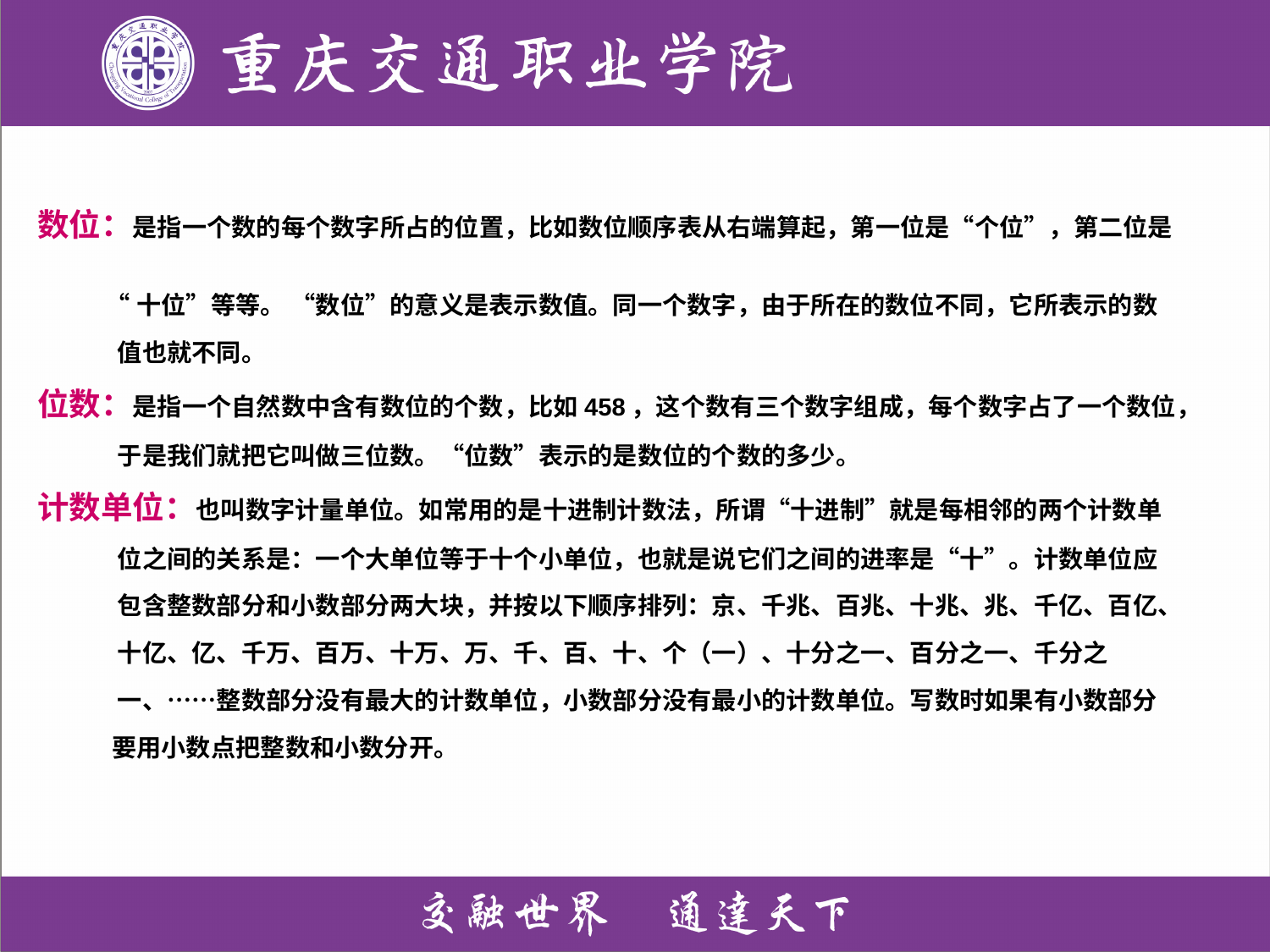

数位：是指一个数的每个数字所占的位置，比如数位顺序表从右端算起，第一位是“个位”，第二位是
            “十位”等等。 “数位”的意义是表示数值。同一个数字，由于所在的数位不同，它所表示的数
             值也就不同。
位数：是指一个自然数中含有数位的个数，比如458，这个数有三个数字组成，每个数字占了一个数位，
             于是我们就把它叫做三位数。“位数”表示的是数位的个数的多少。
计数单位：也叫数字计量单位。如常用的是十进制计数法，所谓“十进制”就是每相邻的两个计数单
             位之间的关系是：一个大单位等于十个小单位，也就是说它们之间的进率是“十”。计数单位应
             包含整数部分和小数部分两大块，并按以下顺序排列：京、千兆、百兆、十兆、兆、千亿、百亿、
             十亿、亿、千万、百万、十万、万、千、百、十、个（一）、十分之一、百分之一、千分之
             一、……整数部分没有最大的计数单位，小数部分没有最小的计数单位。写数时如果有小数部分
            要用小数点把整数和小数分开。